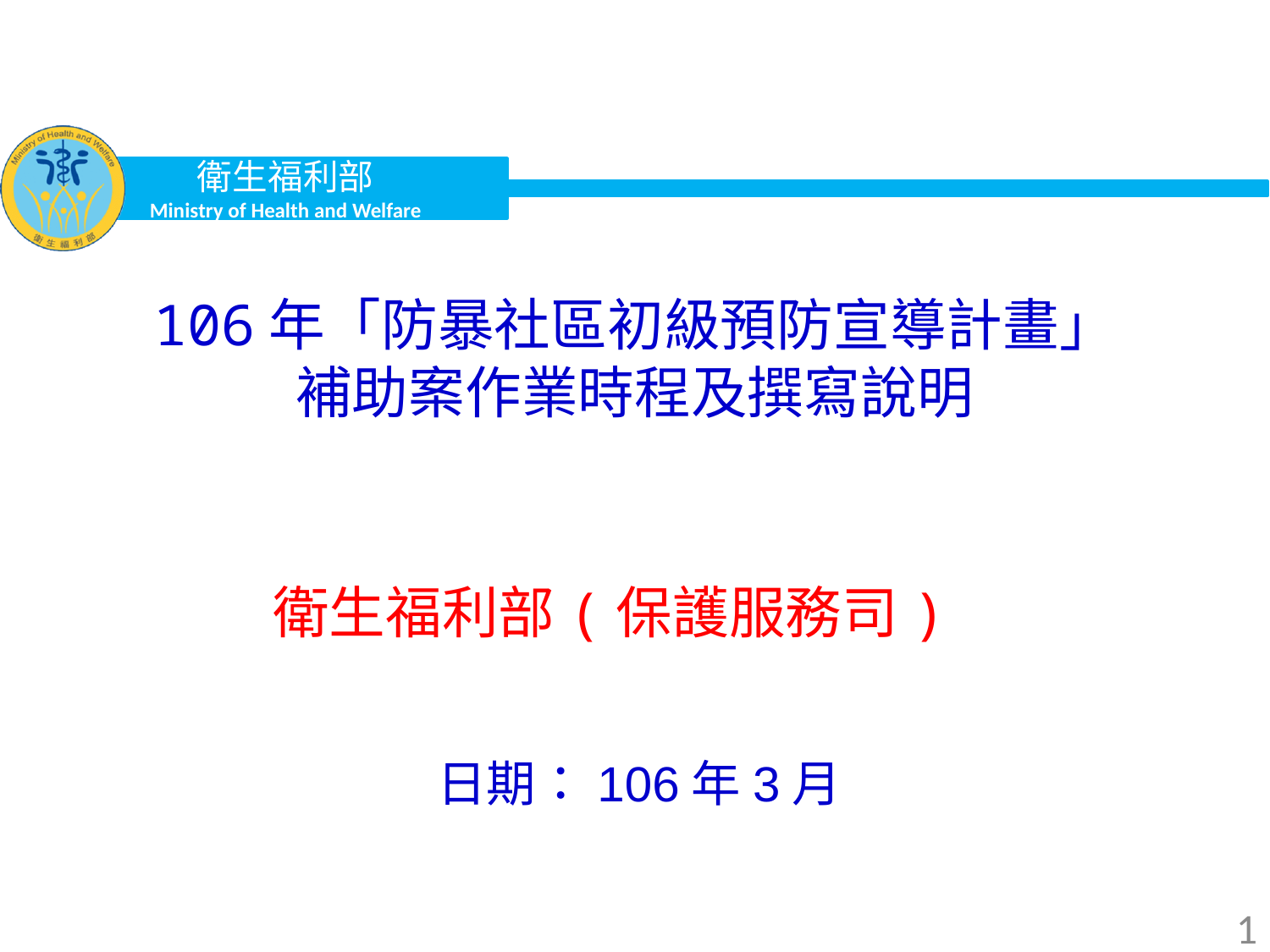

# 106年「防暴社區初級預防宣導計畫」 補助案作業時程及撰寫說明 衛生福利部(保護服務司)
日期：106年3月

1